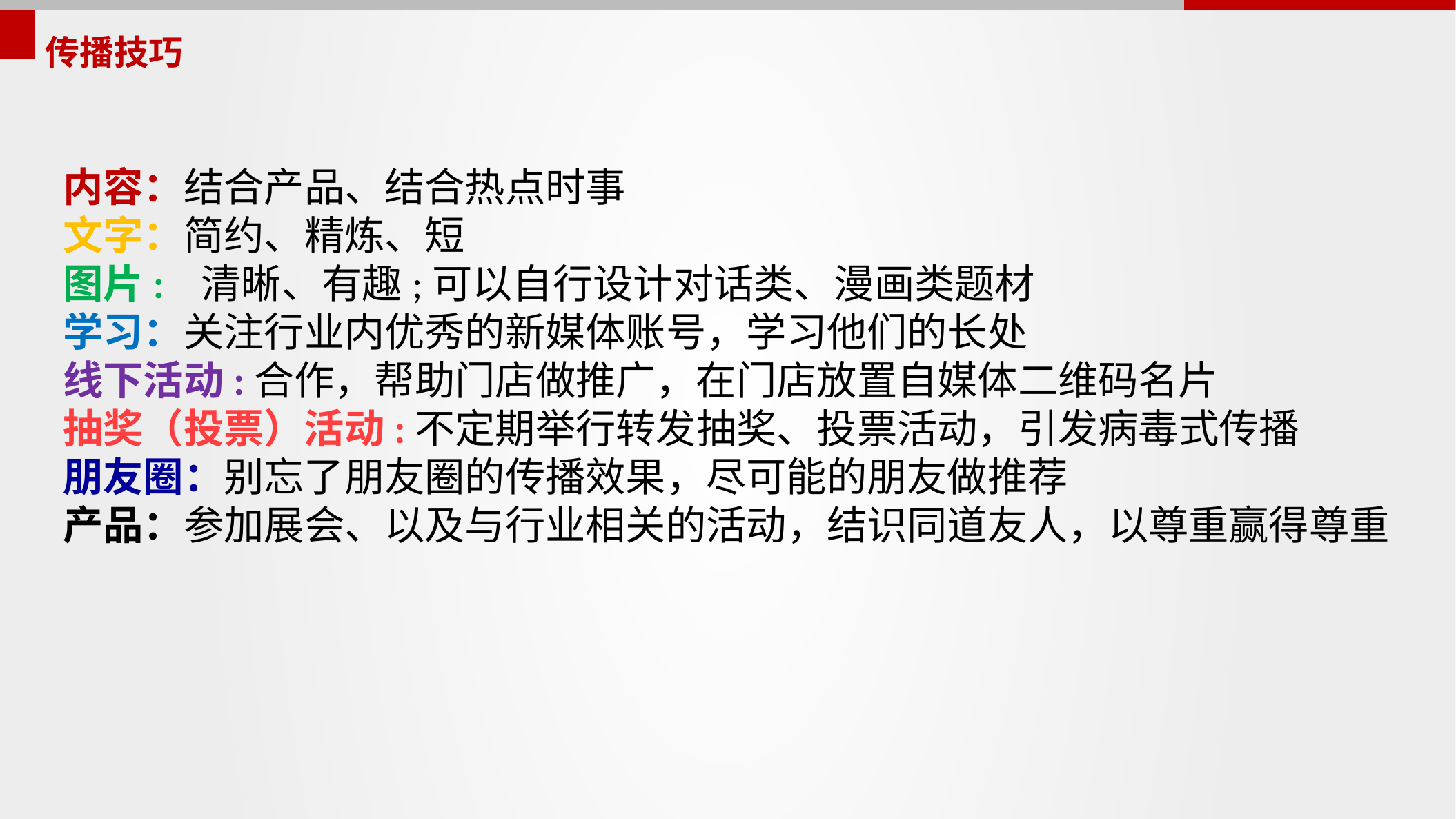

传播技巧

内容：结合产品、结合热点时事
文字：简约、精炼、短
图片:   清晰、有趣;可以自行设计对话类、漫画类题材
学习：关注行业内优秀的新媒体账号，学习他们的长处
线下活动:合作，帮助门店做推广，在门店放置自媒体二维码名片
抽奖（投票）活动:不定期举行转发抽奖、投票活动，引发病毒式传播
朋友圈：别忘了朋友圈的传播效果，尽可能的朋友做推荐
产品：参加展会、以及与行业相关的活动，结识同道友人，以尊重赢得尊重